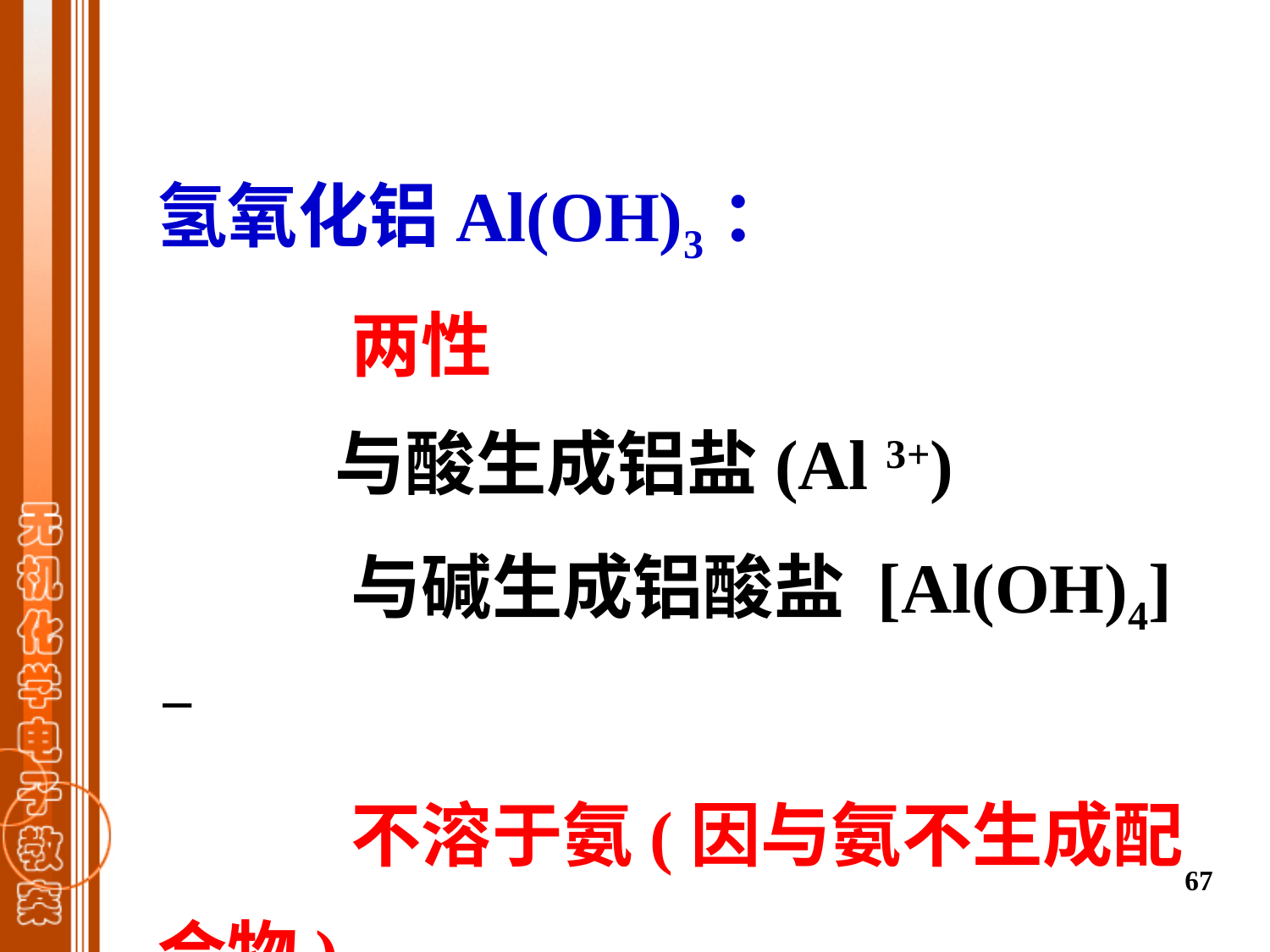

氢氧化铝Al(OH)3：
           两性
          与酸生成铝盐(Al 3+)
           与碱生成铝酸盐 [Al(OH)4]－
           不溶于氨(因与氨不生成配合物)
67